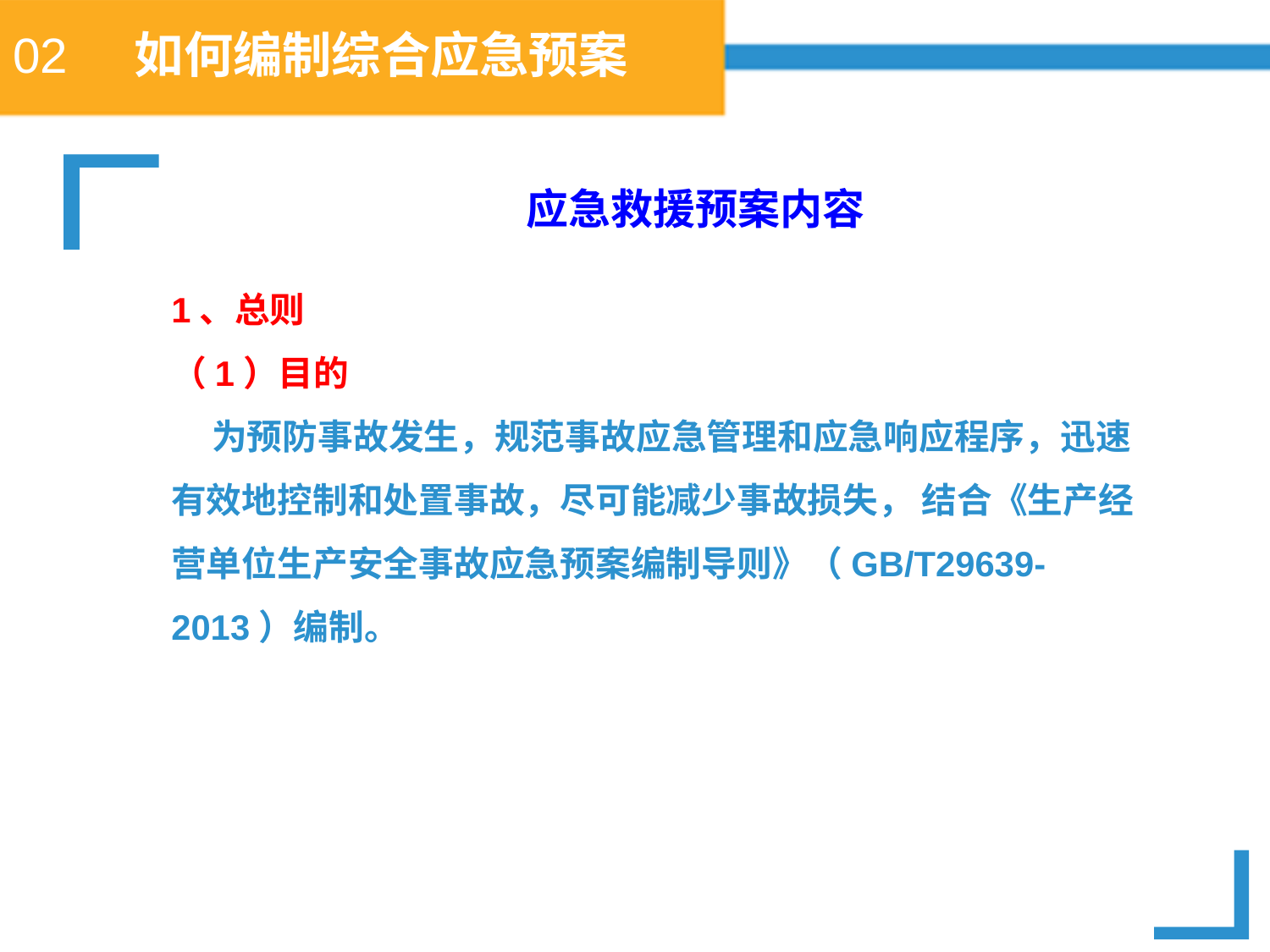

# 02    如何编制综合应急预案

应急救援预案内容
1、总则
（1）目的
    为预防事故发生，规范事故应急管理和应急响应程序，迅速有效地控制和处置事故，尽可能减少事故损失， 结合《生产经营单位生产安全事故应急预案编制导则》（GB/T29639-2013）编制。